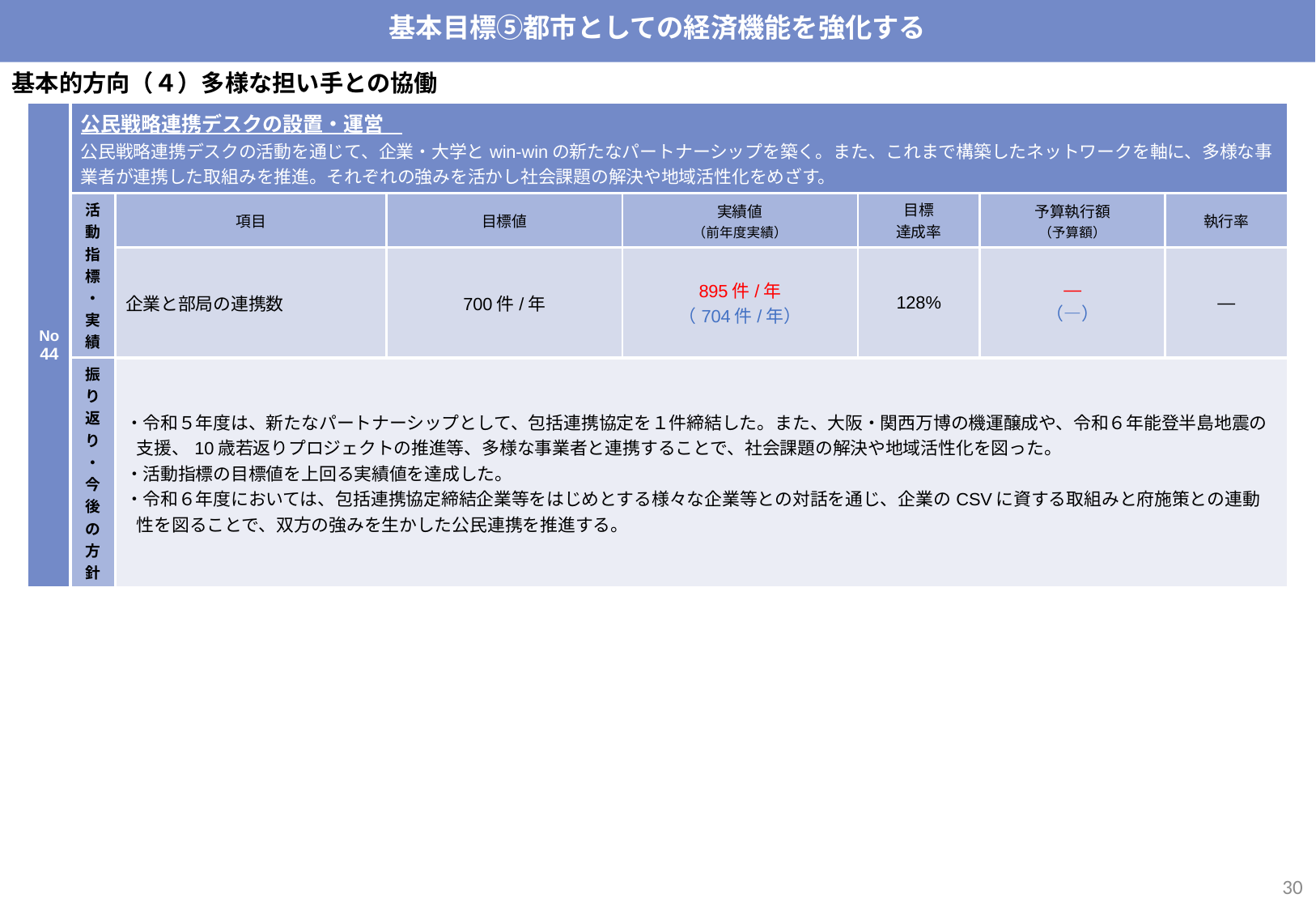

基本目標⑤都市としての経済機能を強化する
基本的方向（４）多様な担い手との協働
| No44 | 公民戦略連携デスクの設置・運営　 公民戦略連携デスクの活動を通じて、企業・大学とwin-winの新たなパートナーシップを築く。また、これまで構築したネットワークを軸に、多様な事業者が連携した取組みを推進。それぞれの強みを活かし社会課題の解決や地域活性化をめざす。 |  |  |  |  | 公民戦略連携デスクの活動を通じて、企業・大学とwin-winの新たなパートナーシップを築く。また、これまで構築したネットワークを軸に、多様な事業者が連携した取組みを推進。それぞれの強みを活かし社会課題の解決や地域活性化をめざす。 |  |
| --- | --- | --- | --- | --- | --- | --- | --- |
|  | 活動指標・実績 | 項目 | 目標値 | 実績値 （前年度実績） | 目標 達成率 | 予算執行額 （予算額） | 執行率 |
|  |  | 企業と部局の連携数 | 700件/年 | 895件/年 （704件/年） | 128% | ― （―） | ― |
|  | 振り返り・ 今後の方針 | ・令和５年度は、新たなパートナーシップとして、包括連携協定を１件締結した。また、大阪・関西万博の機運醸成や、令和６年能登半島地震の支援、10歳若返りプロジェクトの推進等、多様な事業者と連携することで、社会課題の解決や地域活性化を図った。 ・活動指標の目標値を上回る実績値を達成した。 ・令和６年度においては、包括連携協定締結企業等をはじめとする様々な企業等との対話を通じ、企業のCSVに資する取組みと府施策との連動性を図ることで、双方の強みを生かした公民連携を推進する。 |  |  |  |  |  |
30